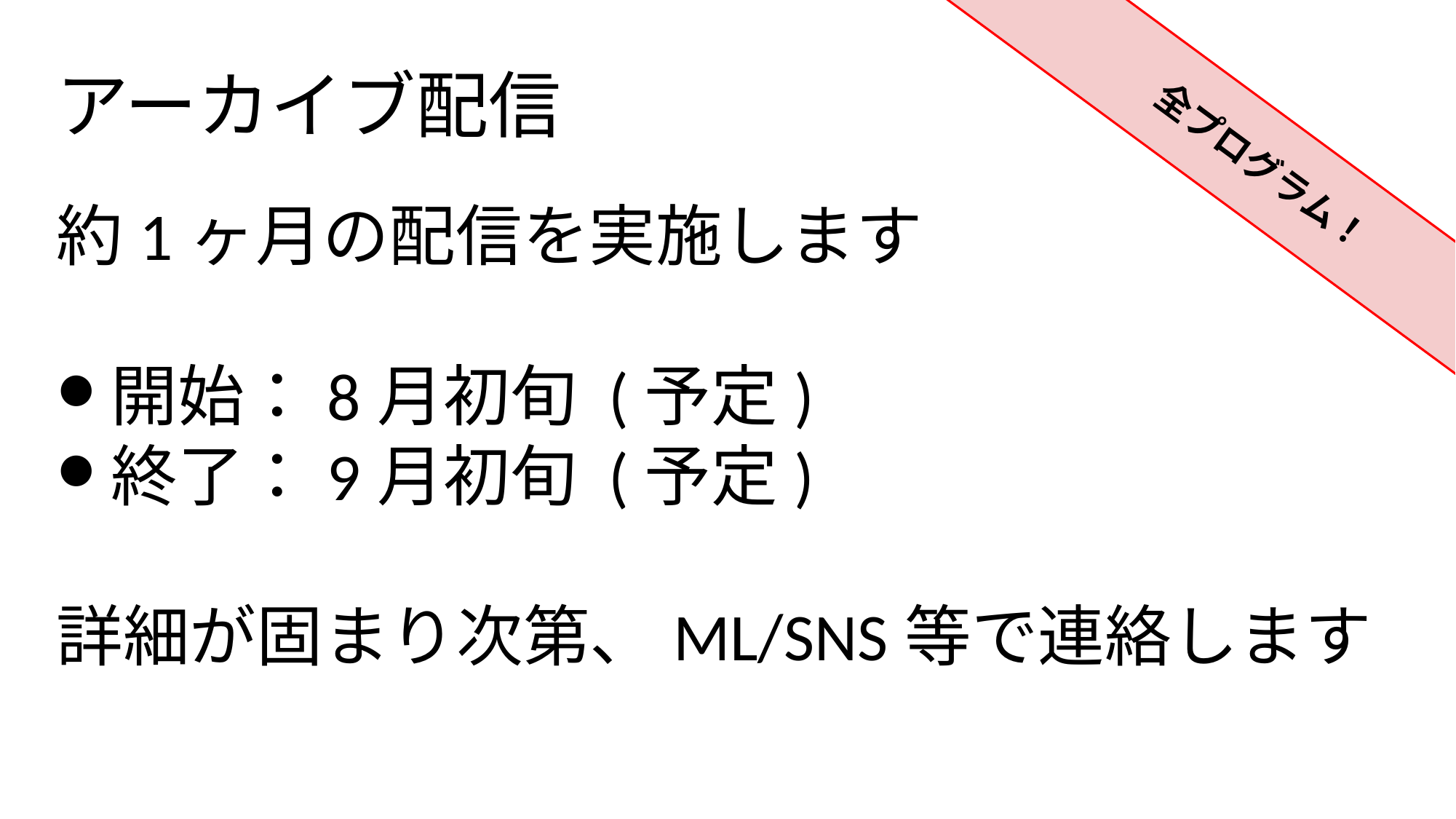

# アーカイブ配信
全プログラム！
約1ヶ月の配信を実施します

開始：8月初旬 (予定)
終了：9月初旬 (予定)

詳細が固まり次第、ML/SNS等で連絡します